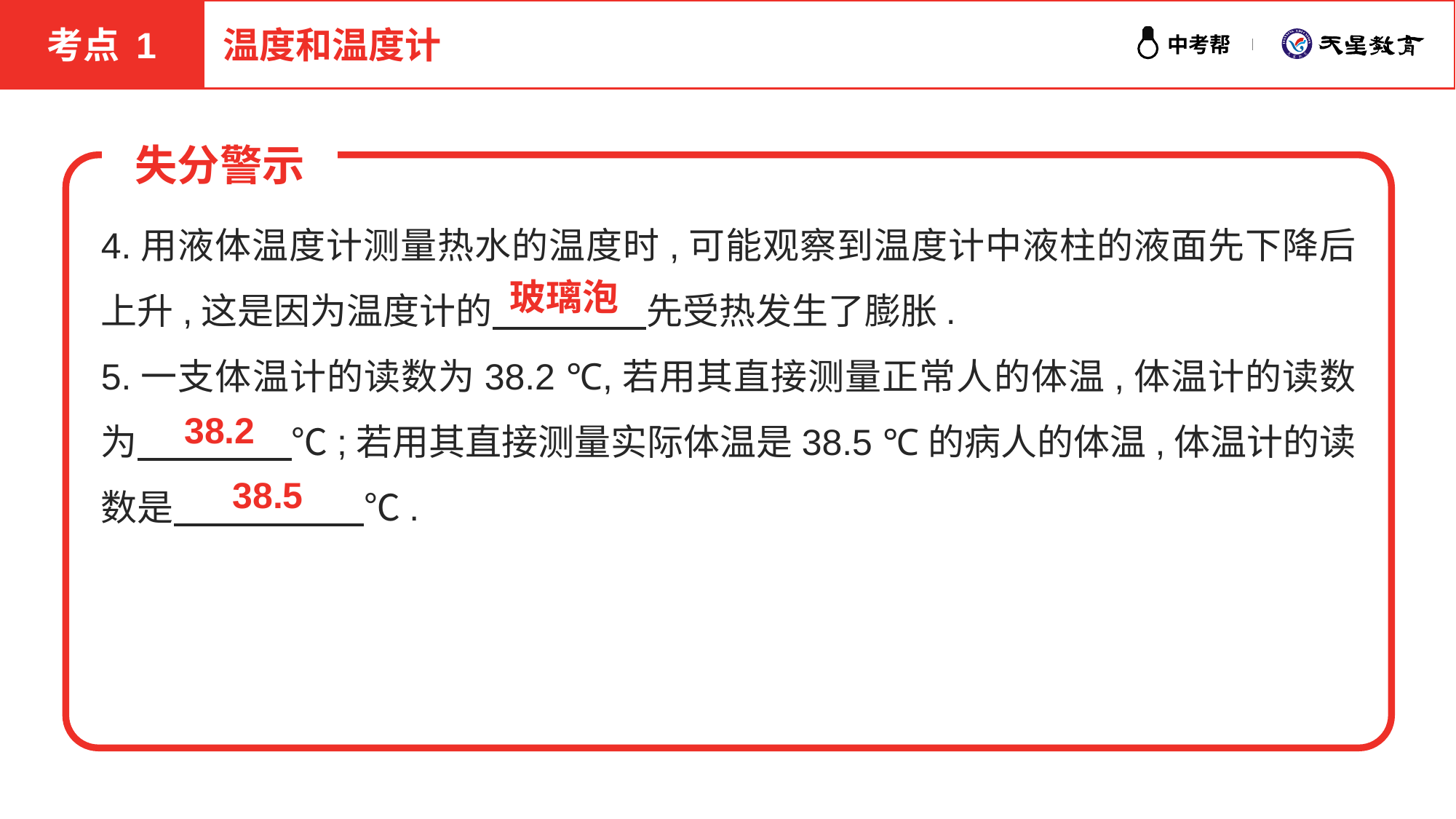

考点 1
温度和温度计
失分警示

4.用液体温度计测量热水的温度时,可能观察到温度计中液柱的液面先下降后上升,这是因为温度计的 　　　　先受热发生了膨胀.
5.一支体温计的读数为38.2 ℃,若用其直接测量正常人的体温,体温计的读数为 　　　　℃;若用其直接测量实际体温是38.5 ℃的病人的体温,体温计的读数是 　　　　　℃.
玻璃泡
38.2
38.5